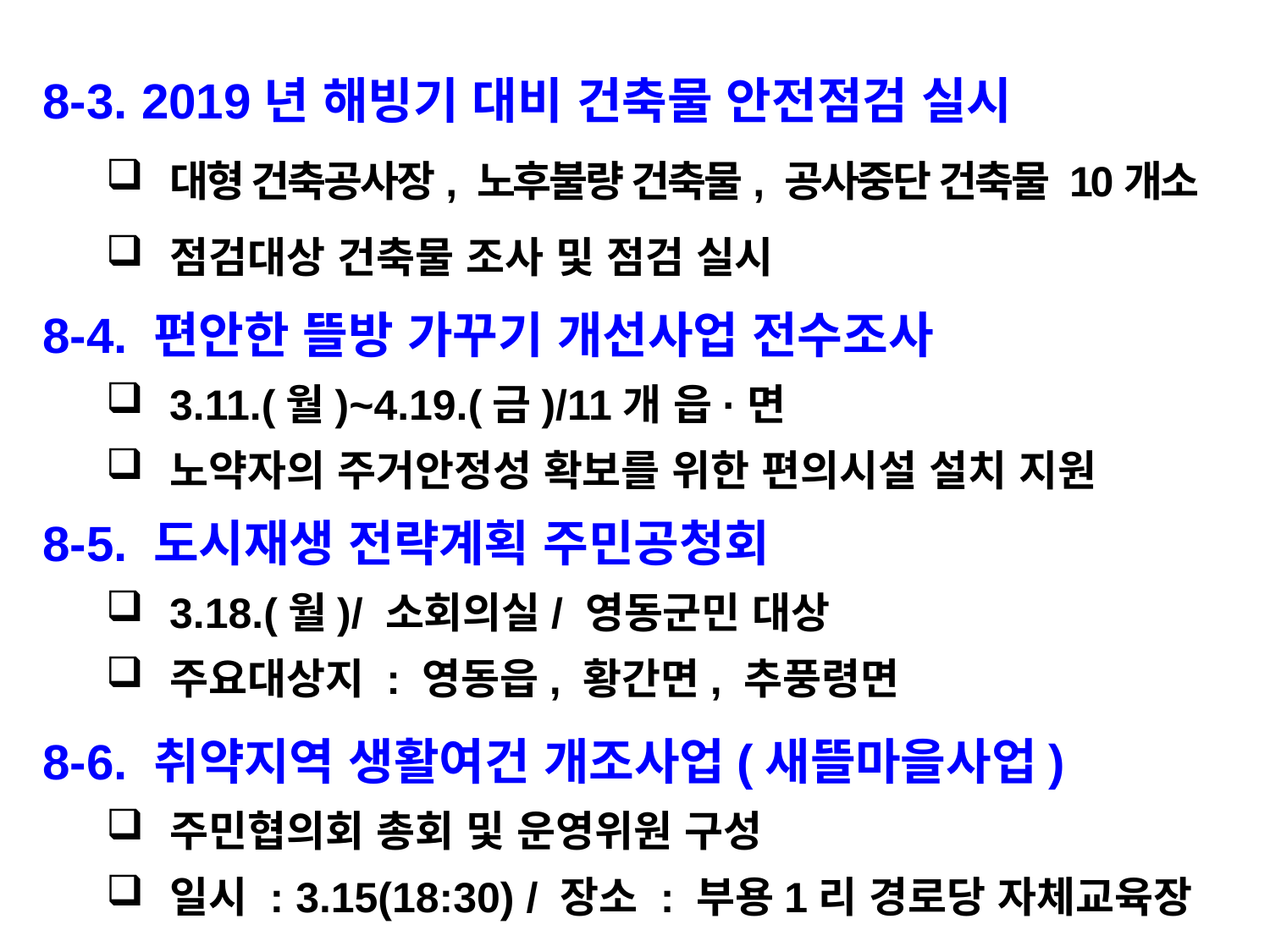

8-3. 2019년 해빙기 대비 건축물 안전점검 실시
대형 건축공사장, 노후불량 건축물, 공사중단 건축물 10개소
점검대상 건축물 조사 및 점검 실시
8-4. 편안한 뜰방 가꾸기 개선사업 전수조사
3.11.(월)~4.19.(금)/11개 읍·면
노약자의 주거안정성 확보를 위한 편의시설 설치 지원
8-5. 도시재생 전략계획 주민공청회
3.18.(월)/ 소회의실/ 영동군민 대상
주요대상지 : 영동읍, 황간면, 추풍령면
8-6. 취약지역 생활여건 개조사업(새뜰마을사업)
주민협의회 총회 및 운영위원 구성
일시 : 3.15(18:30) / 장소 : 부용1리 경로당 자체교육장